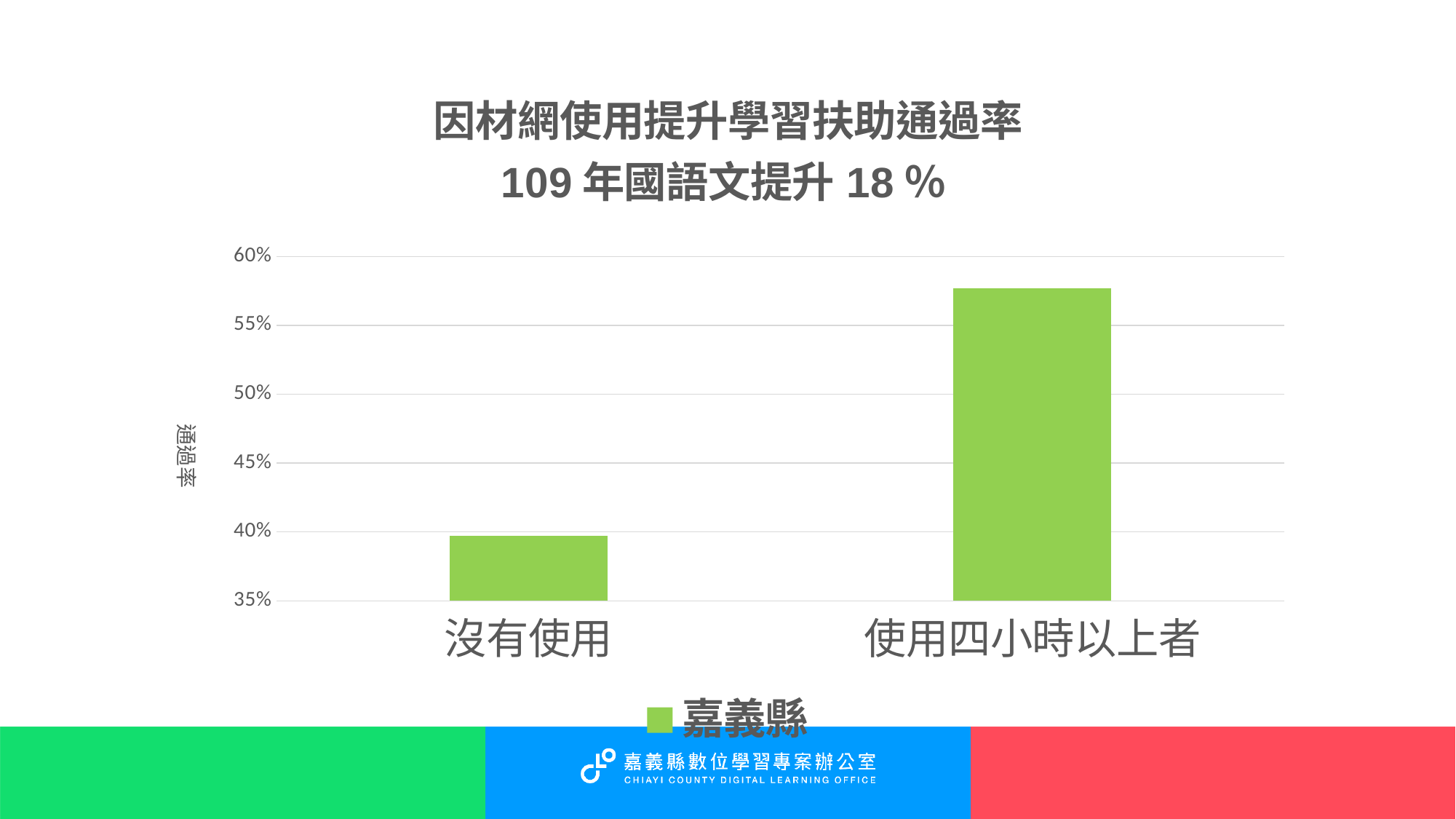

### Chart: 因材網使用提升學習扶助通過率
109年國語文提升18％

| Category | 嘉義縣 |
|---|---|
| 沒有使用 | 0.397 |
| 使用四小時以上者 | 0.577 |